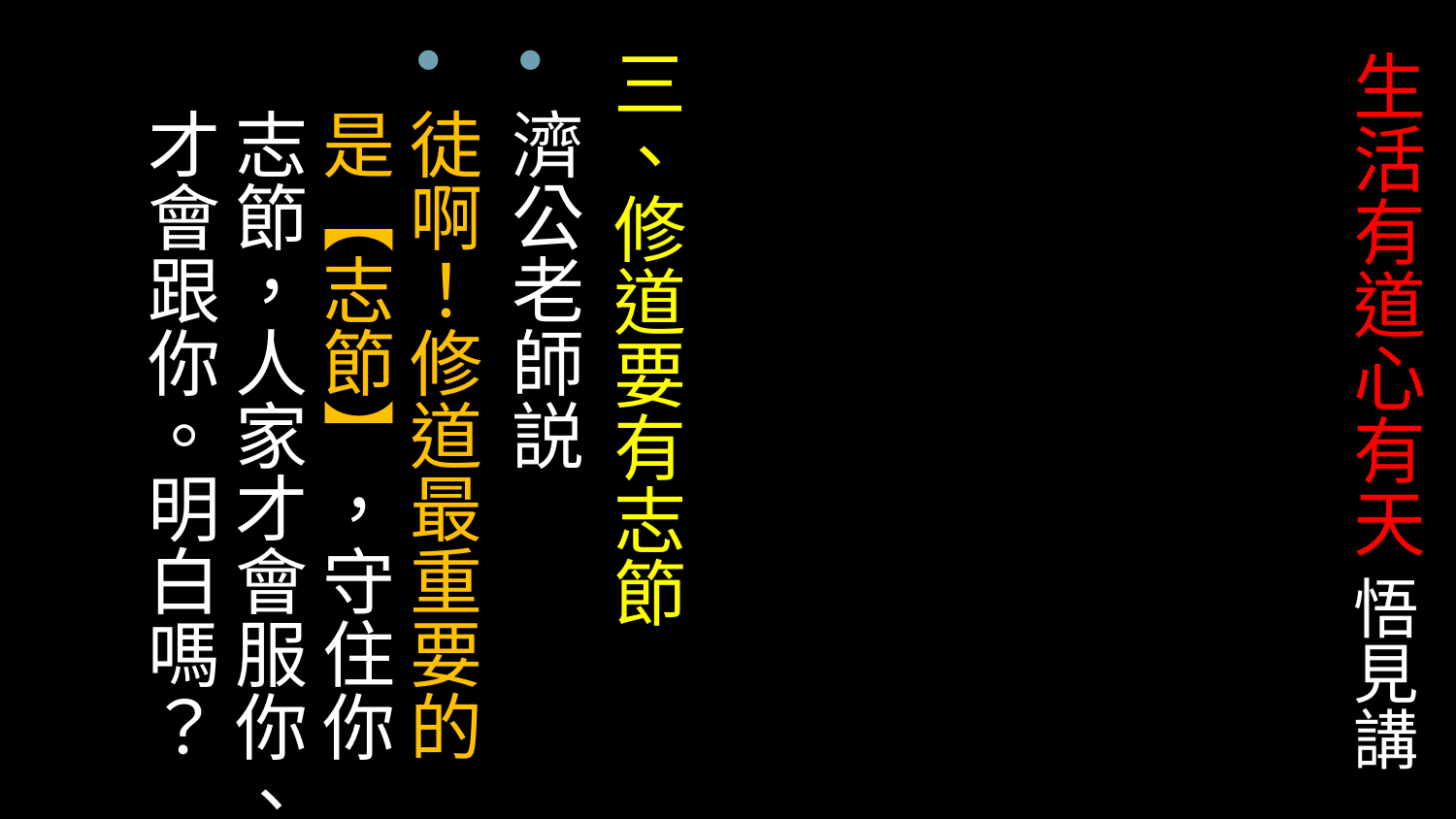

三、修道要有志節
濟公老師説
徒啊！修道最重要的是【志節】，守住你志節，人家才會服你、才會跟你。明白嗎？

# 生活有道心有天 悟見講